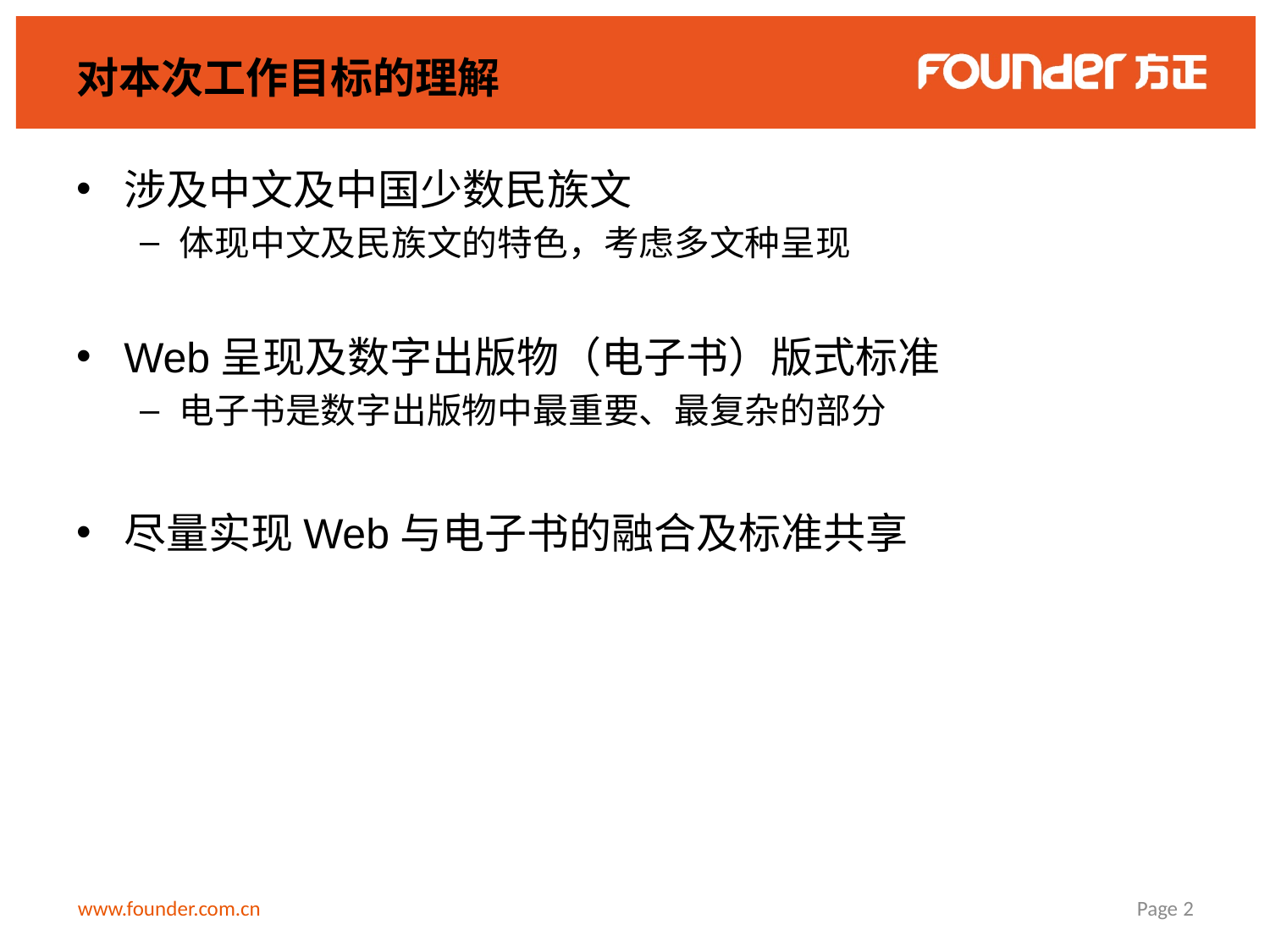

# 对本次工作目标的理解
涉及中文及中国少数民族文
体现中文及民族文的特色，考虑多文种呈现

Web呈现及数字出版物（电子书）版式标准
电子书是数字出版物中最重要、最复杂的部分

尽量实现Web与电子书的融合及标准共享

www.founder.com.cn
Page 2